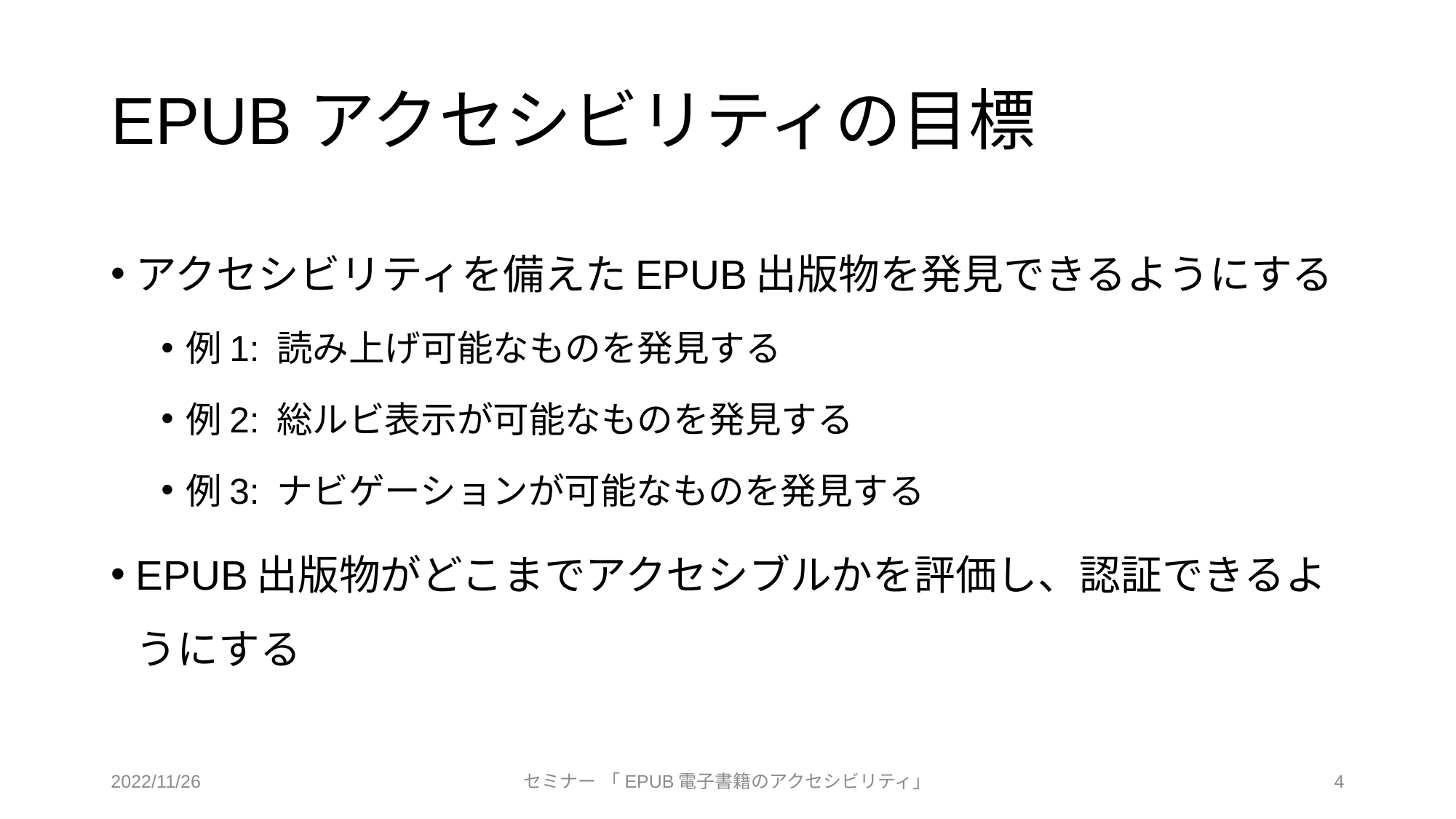

# EPUBアクセシビリティの目標
アクセシビリティを備えたEPUB出版物を発見できるようにする
例1: 読み上げ可能なものを発見する
例2: 総ルビ表示が可能なものを発見する
例3: ナビゲーションが可能なものを発見する
EPUB出版物がどこまでアクセシブルかを評価し、認証できるようにする
2022/11/26
セミナー 「EPUB電子書籍のアクセシビリティ」
4